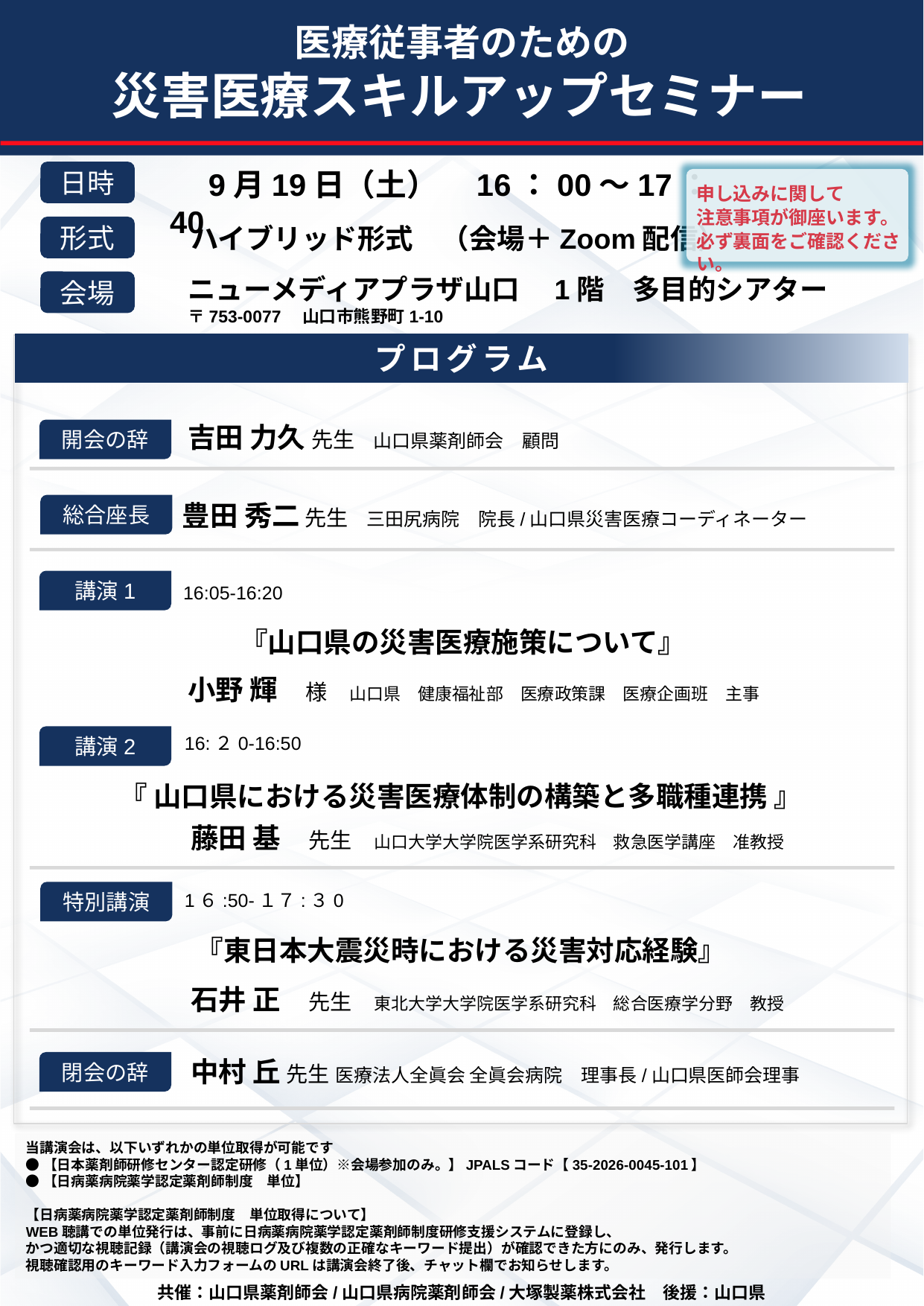

医療従事者のための
災害医療スキルアップセミナー

　9月19日（土）　16：00～17：40
日時

申し込みに関して
注意事項が御座います。
必ず裏面をご確認ください。
ハイブリッド形式　（会場＋Zoom配信）
形式
ニューメディアプラザ山口　1階　多目的シアター
〒753-0077　山口市熊野町1-10
会場
プログラム

吉田 力久 先生　山口県薬剤師会　顧問
開会の辞

豊田 秀二 先生　三田尻病院　院長/山口県災害医療コーディネーター
総合座長

講演1
16:05-16:20
『山口県の災害医療施策について』
小野 輝　様　山口県　健康福祉部　医療政策課　医療企画班　主事
16:２0-16:50
講演2
『 山口県における災害医療体制の構築と多職種連携 』
藤田 基　先生　山口大学大学院医学系研究科　救急医学講座　准教授

特別講演
1６:50-１７:３0
『東日本大震災時における災害対応経験』
石井 正　先生　東北大学大学院医学系研究科　総合医療学分野　教授

中村 丘 先生 医療法人全眞会 全眞会病院　理事長/山口県医師会理事
閉会の辞

当講演会は、以下いずれかの単位取得が可能です
●【日本薬剤師研修センター認定研修（1単位）※会場参加のみ。】JPALSコード【35-2026-0045-101】
●【日病薬病院薬学認定薬剤師制度　単位】

【日病薬病院薬学認定薬剤師制度　単位取得について】
WEB聴講での単位発行は、事前に日病薬病院薬学認定薬剤師制度研修支援システムに登録し、
かつ適切な視聴記録（講演会の視聴ログ及び複数の正確なキーワード提出）が確認できた方にのみ、発行します。
視聴確認用のキーワード入力フォームのURLは講演会終了後、チャット欄でお知らせします。
共催：山口県薬剤師会/山口県病院薬剤師会/大塚製薬株式会社　後援：山口県